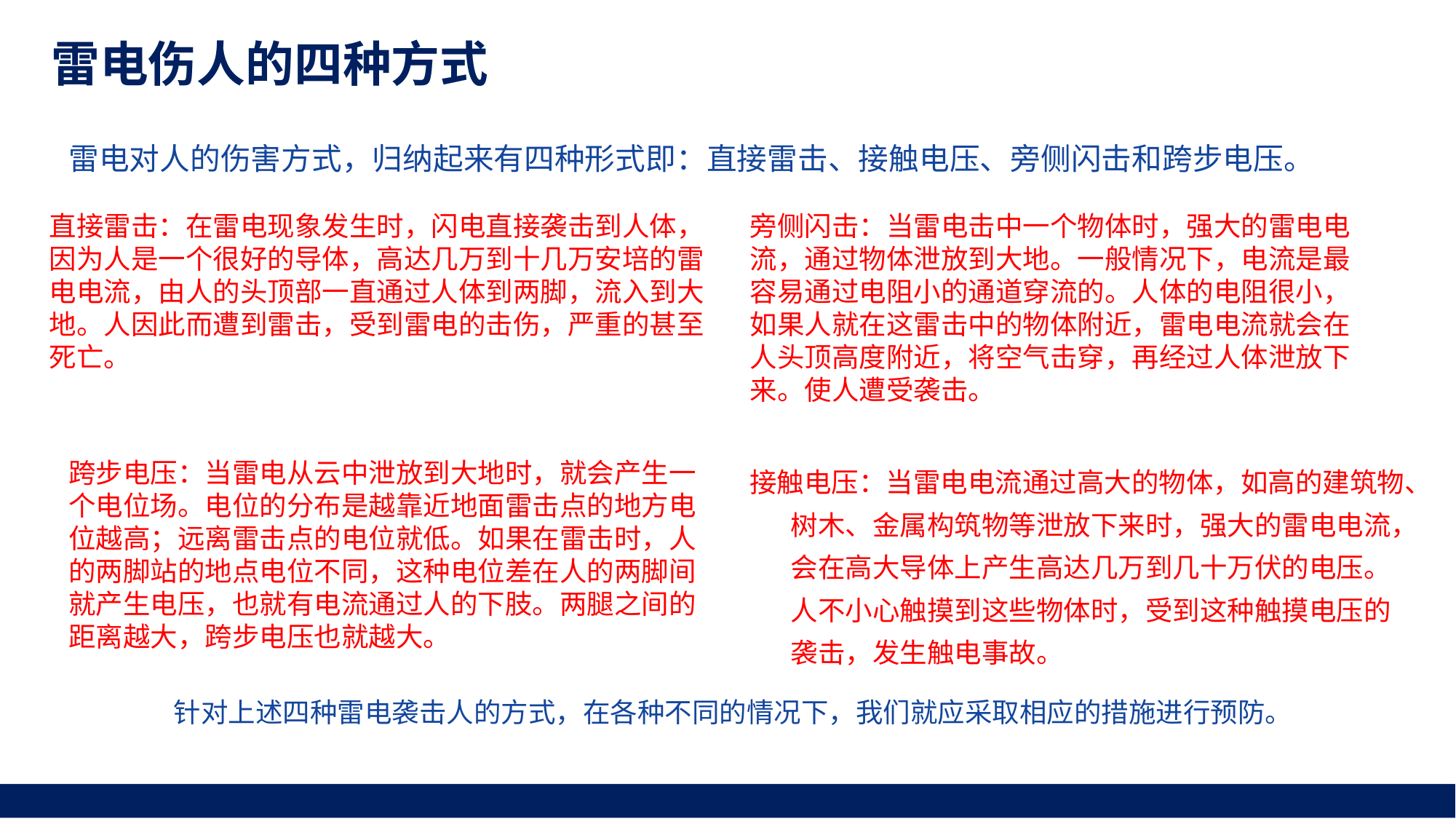

雷电伤人的四种方式
雷电对人的伤害方式，归纳起来有四种形式即：直接雷击、接触电压、旁侧闪击和跨步电压。
直接雷击：在雷电现象发生时，闪电直接袭击到人体，因为人是一个很好的导体，高达几万到十几万安培的雷电电流，由人的头顶部一直通过人体到两脚，流入到大地。人因此而遭到雷击，受到雷电的击伤，严重的甚至死亡。
旁侧闪击：当雷电击中一个物体时，强大的雷电电流，通过物体泄放到大地。一般情况下，电流是最容易通过电阻小的通道穿流的。人体的电阻很小，如果人就在这雷击中的物体附近，雷电电流就会在人头顶高度附近，将空气击穿，再经过人体泄放下来。使人遭受袭击。
跨步电压：当雷电从云中泄放到大地时，就会产生一个电位场。电位的分布是越靠近地面雷击点的地方电位越高；远离雷击点的电位就低。如果在雷击时，人的两脚站的地点电位不同，这种电位差在人的两脚间就产生电压，也就有电流通过人的下肢。两腿之间的距离越大，跨步电压也就越大。
接触电压：当雷电电流通过高大的物体，如高的建筑物、树木、金属构筑物等泄放下来时，强大的雷电电流，会在高大导体上产生高达几万到几十万伏的电压。人不小心触摸到这些物体时，受到这种触摸电压的袭击，发生触电事故。
针对上述四种雷电袭击人的方式，在各种不同的情况下，我们就应采取相应的措施进行预防。